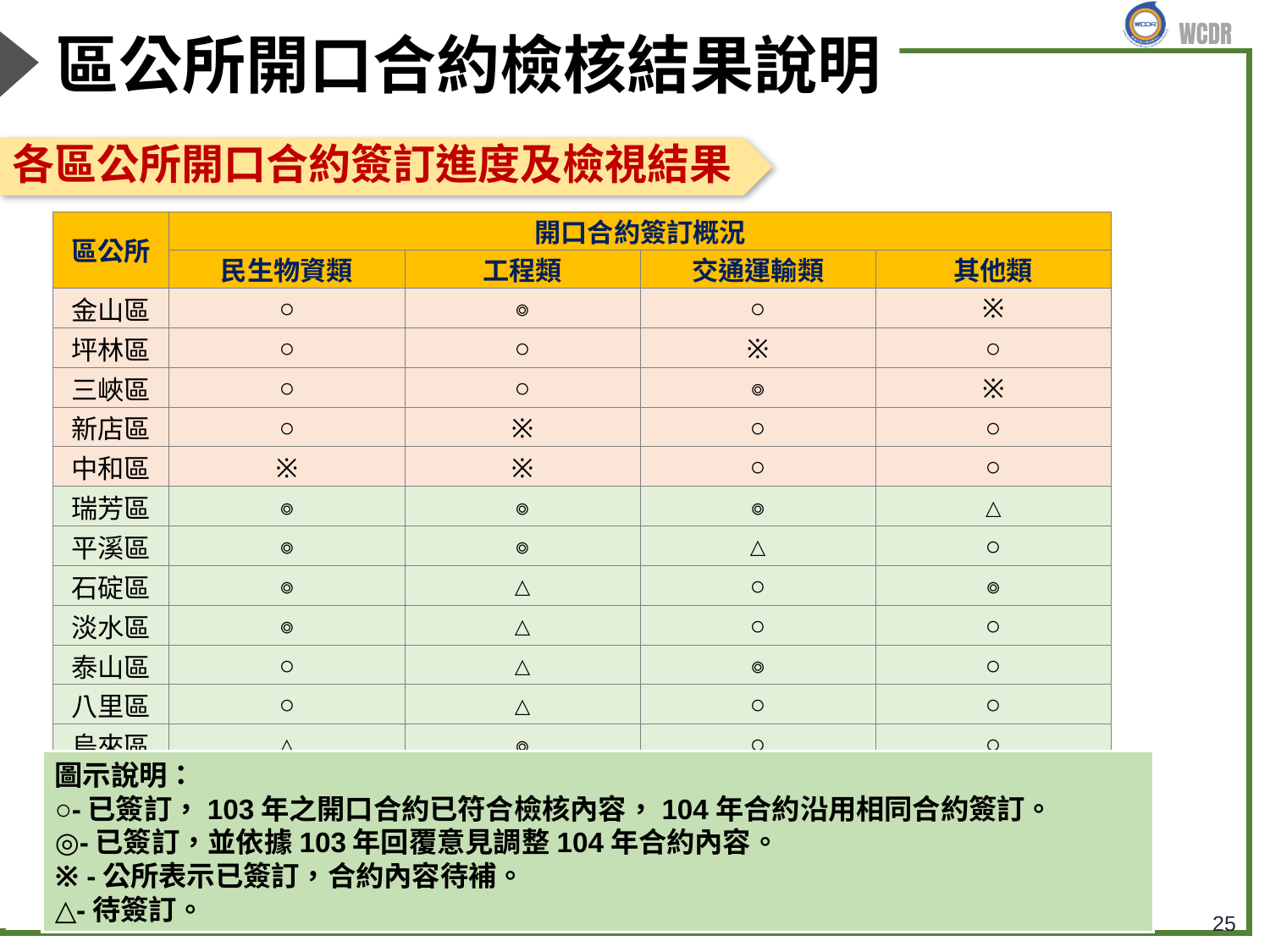

# 區公所開口合約檢核結果說明
各區公所開口合約簽訂進度及檢視結果
| 區公所 | 開口合約簽訂概況 |  |  |  |
| --- | --- | --- | --- | --- |
|  | 民生物資類 | 工程類 | 交通運輸類 | 其他類 |
| 金山區 | ○ | ◎ | ○ | ※ |
| 坪林區 | ○ | ○ | ※ | ○ |
| 三峽區 | ○ | ○ | ◎ | ※ |
| 新店區 | ○ | ※ | ○ | ○ |
| 中和區 | ※ | ※ | ○ | ○ |
| 瑞芳區 | ◎ | ◎ | ◎ | △ |
| 平溪區 | ◎ | ◎ | △ | ○ |
| 石碇區 | ◎ | △ | ○ | ◎ |
| 淡水區 | ◎ | △ | ○ | ○ |
| 泰山區 | ○ | △ | ◎ | ○ |
| 八里區 | ○ | △ | ○ | ○ |
| 烏來區 | △ | ◎ | ○ | ○ |
| 永和區 | △ | ○ | ○ | ○ |
| 鶯歌區 | ○ | △ | ○ | △ |
圖示說明：
○-已簽訂，103年之開口合約已符合檢核內容，104年合約沿用相同合約簽訂。
◎-已簽訂，並依據103年回覆意見調整104年合約內容。
※ -公所表示已簽訂，合約內容待補。
△-待簽訂。
25